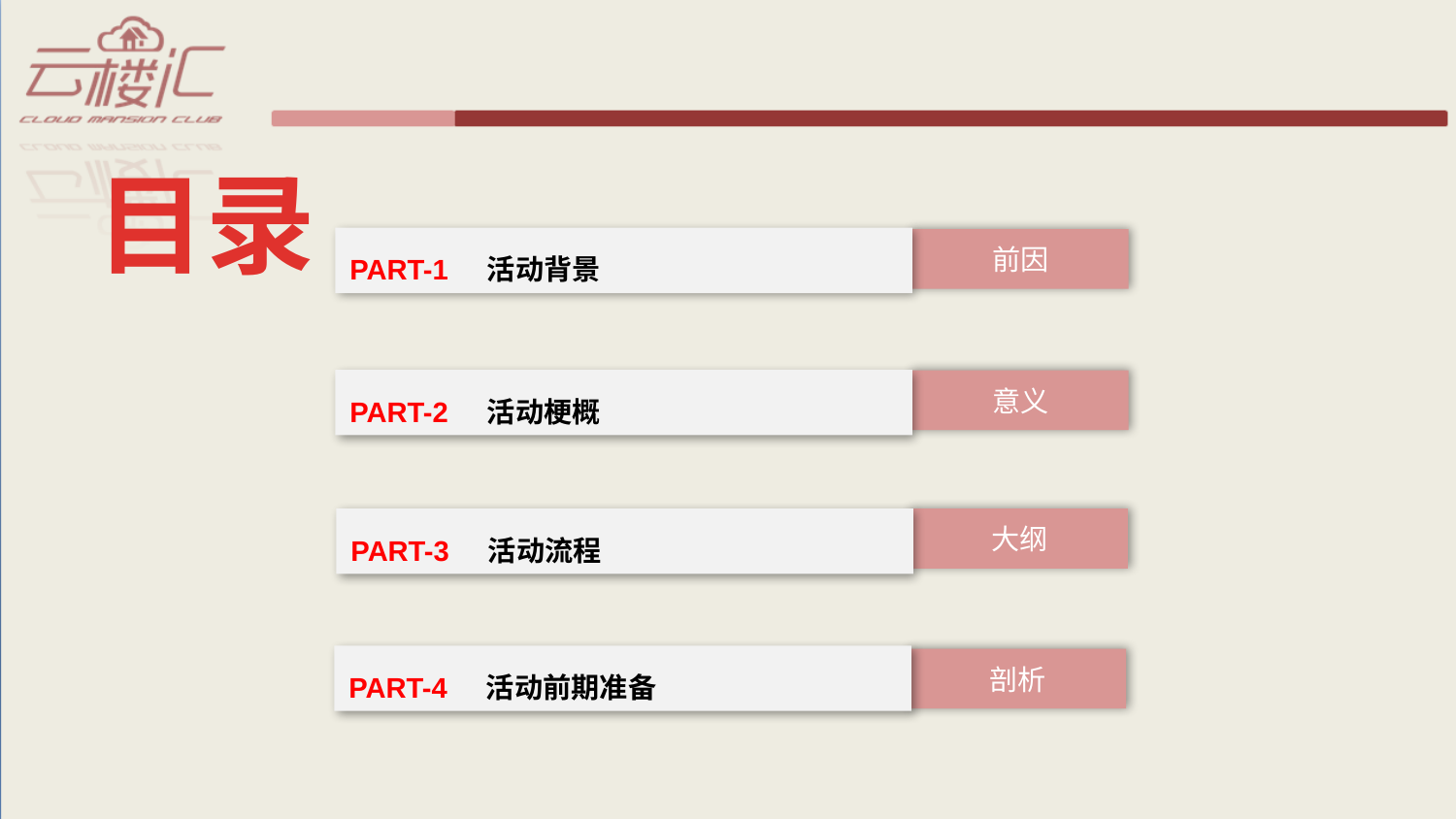

目录
PART-1    活动背景
前因
PART-2    活动梗概
意义
PART-3    活动流程
大纲
PART-4    活动前期准备
剖析